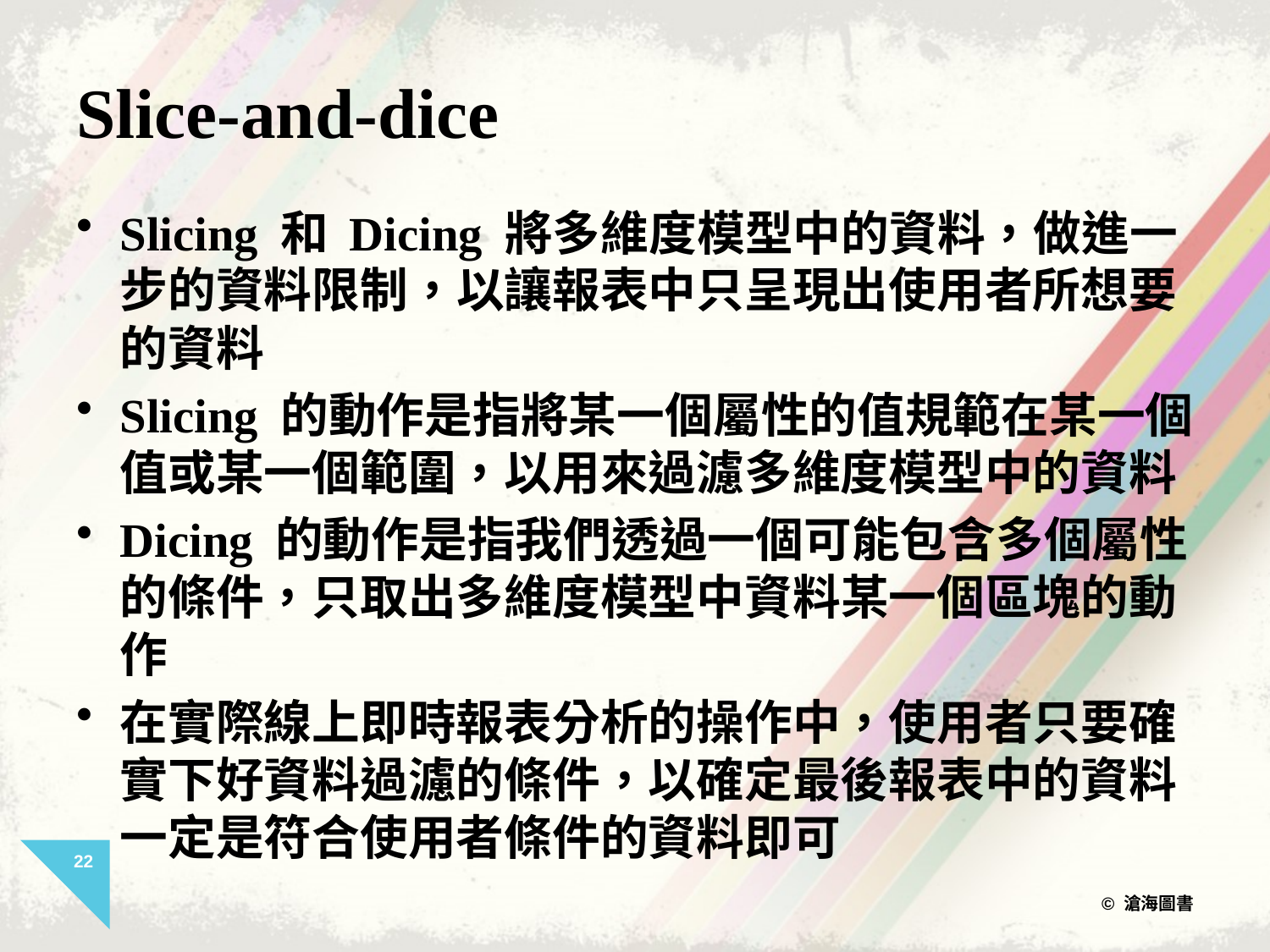

# Slice-and-dice
Slicing 和 Dicing 將多維度模型中的資料，做進一步的資料限制，以讓報表中只呈現出使用者所想要的資料
Slicing 的動作是指將某一個屬性的值規範在某一個值或某一個範圍，以用來過濾多維度模型中的資料
Dicing 的動作是指我們透過一個可能包含多個屬性的條件，只取出多維度模型中資料某一個區塊的動作
在實際線上即時報表分析的操作中，使用者只要確實下好資料過濾的條件，以確定最後報表中的資料一定是符合使用者條件的資料即可
22
© 滄海圖書